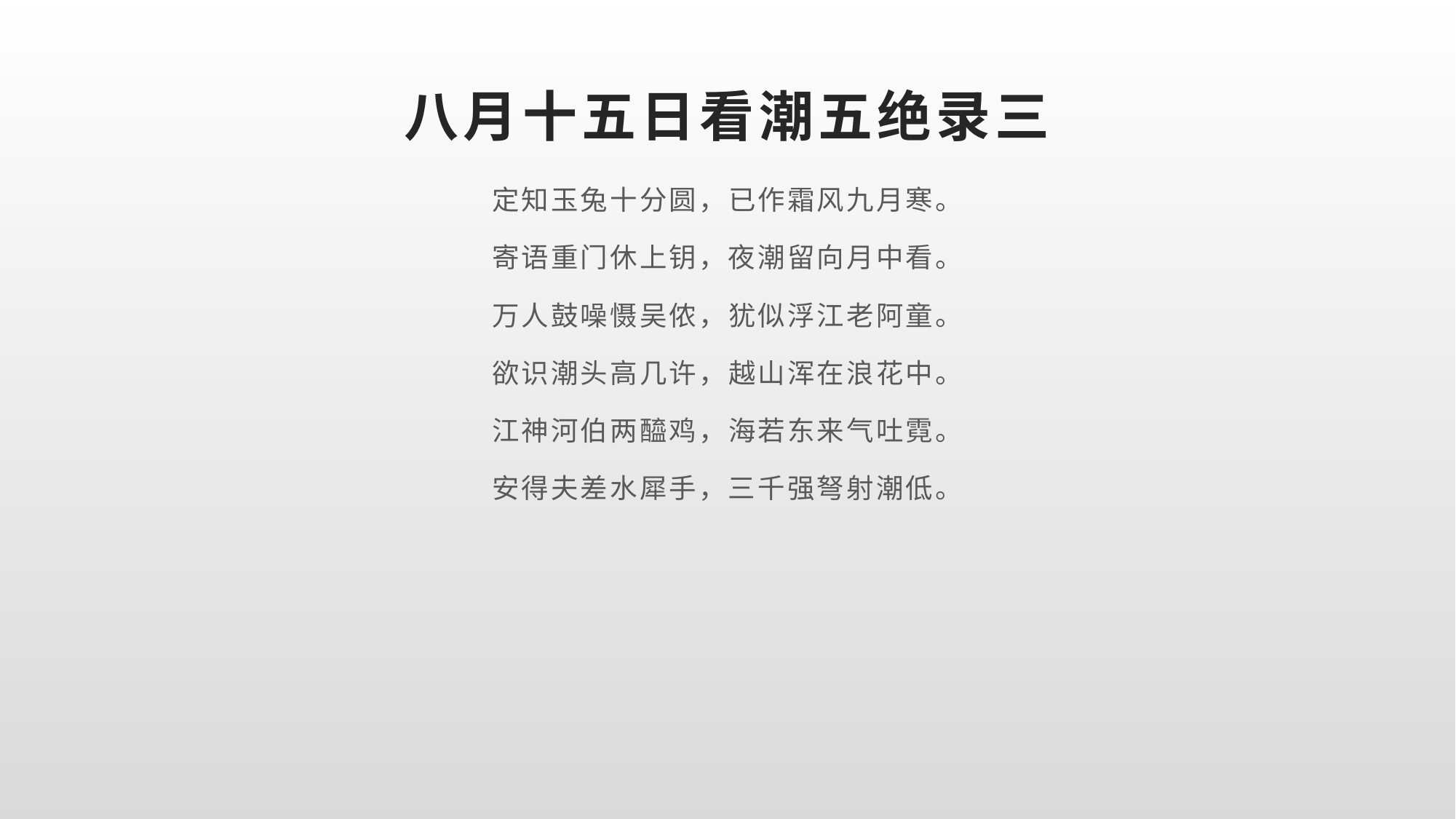

# 八月十五日看潮五绝录三
定知玉兔十分圆，已作霜风九月寒。
寄语重门休上钥，夜潮留向月中看。
万人鼓噪慑吴侬，犹似浮江老阿童。
欲识潮头高几许，越山浑在浪花中。
江神河伯两醯鸡，海若东来气吐霓。
安得夫差水犀手，三千强弩射潮低。